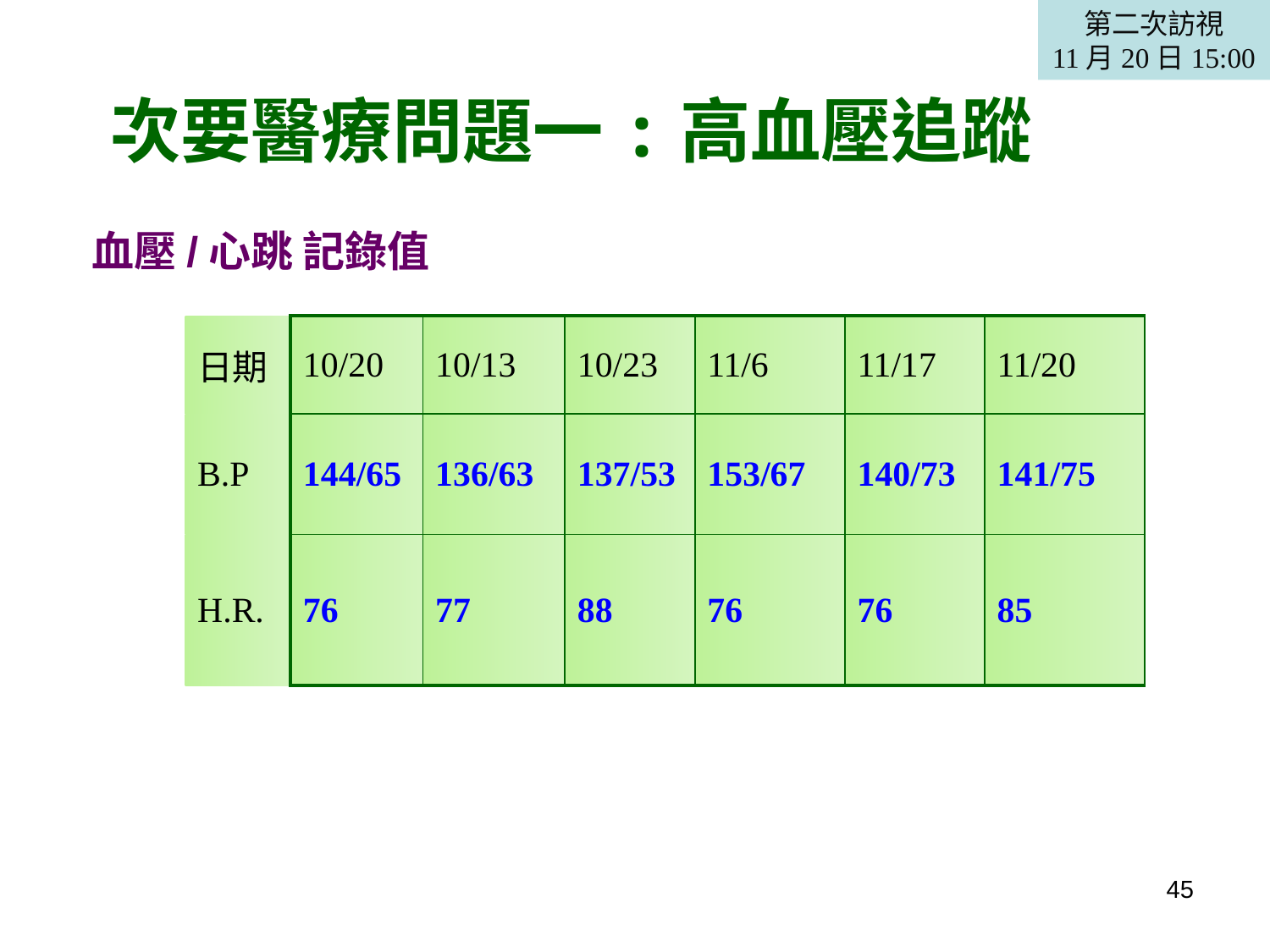

第二次訪視
11月20日15:00
次要醫療問題一:高血壓追蹤
血壓/心跳 記錄值
| 日期 | 10/20 | 10/13 | 10/23 | 11/6 | 11/17 | 11/20 |
| --- | --- | --- | --- | --- | --- | --- |
| B.P | 144/65 | 136/63 | 137/53 | 153/67 | 140/73 | 141/75 |
| H.R. | 76 | 77 | 88 | 76 | 76 | 85 |

45